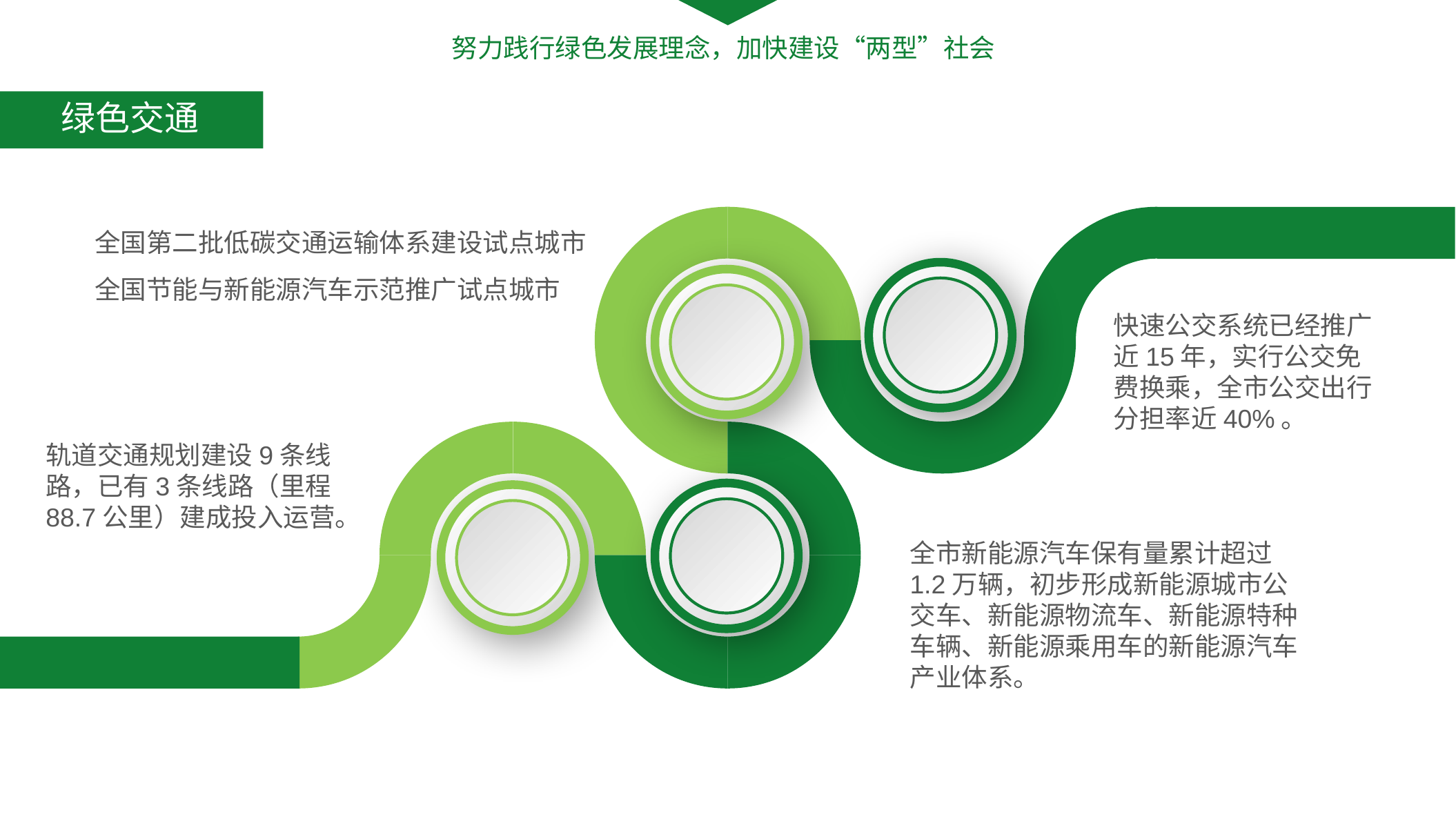

努力践行绿色发展理念，加快建设“两型”社会
绿色交通

绿色交通
全国第二批低碳交通运输体系建设试点城市
全国节能与新能源汽车示范推广试点城市

快速公交系统已经推广近15年，实行公交免费换乘，全市公交出行分担率近40%。

轨道交通规划建设9条线路，已有3条线路（里程88.7公里）建成投入运营。

全市新能源汽车保有量累计超过1.2万辆，初步形成新能源城市公交车、新能源物流车、新能源特种车辆、新能源乘用车的新能源汽车产业体系。